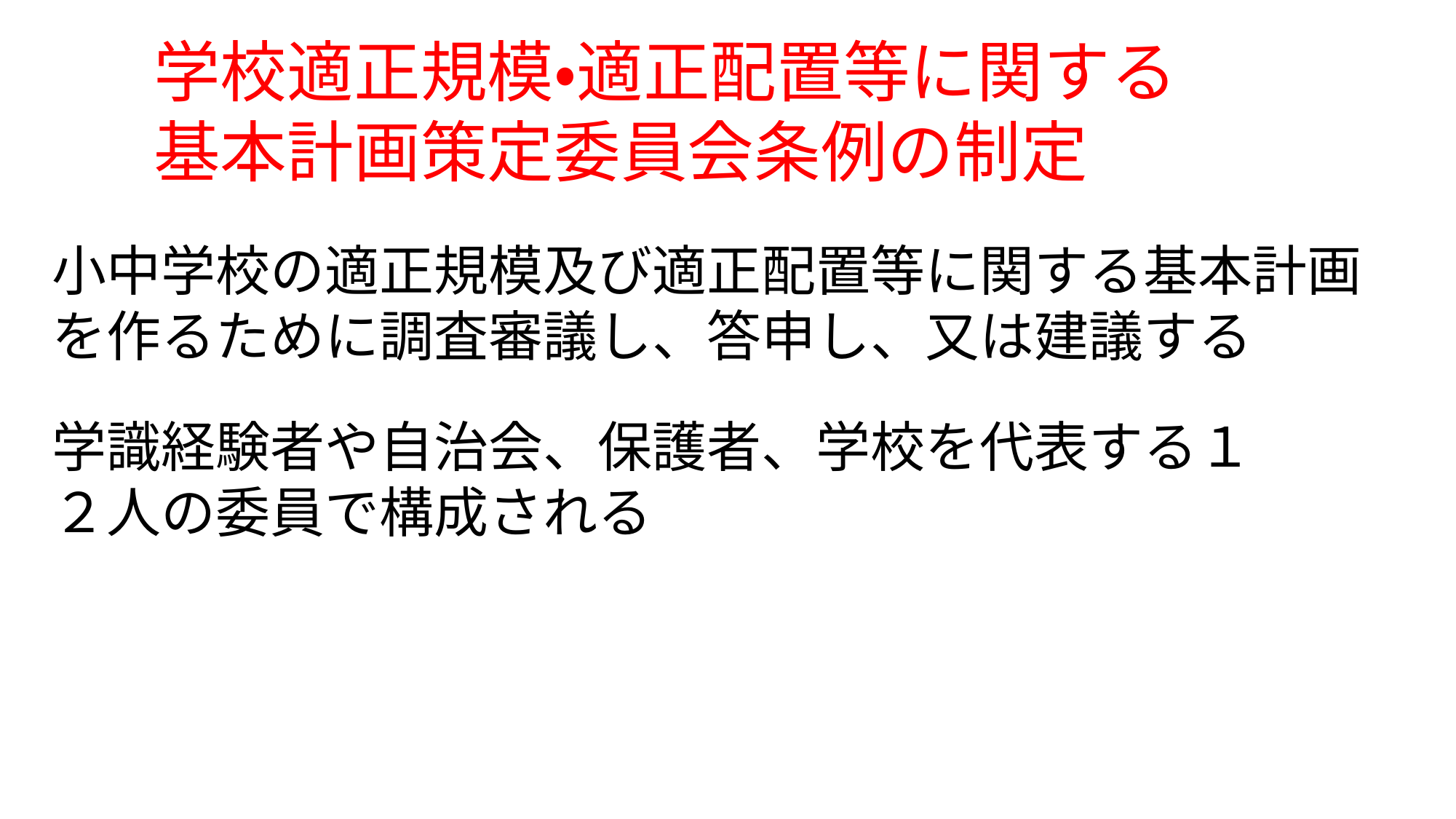

学校適正規模・適正配置等に関する基本計画策定委員会条例の制定
小中学校の適正規模及び適正配置等に関する基本計画を作るために調査審議し、答申し、又は建議する
学識経験者や自治会、保護者、学校を代表する１２人の委員で構成される